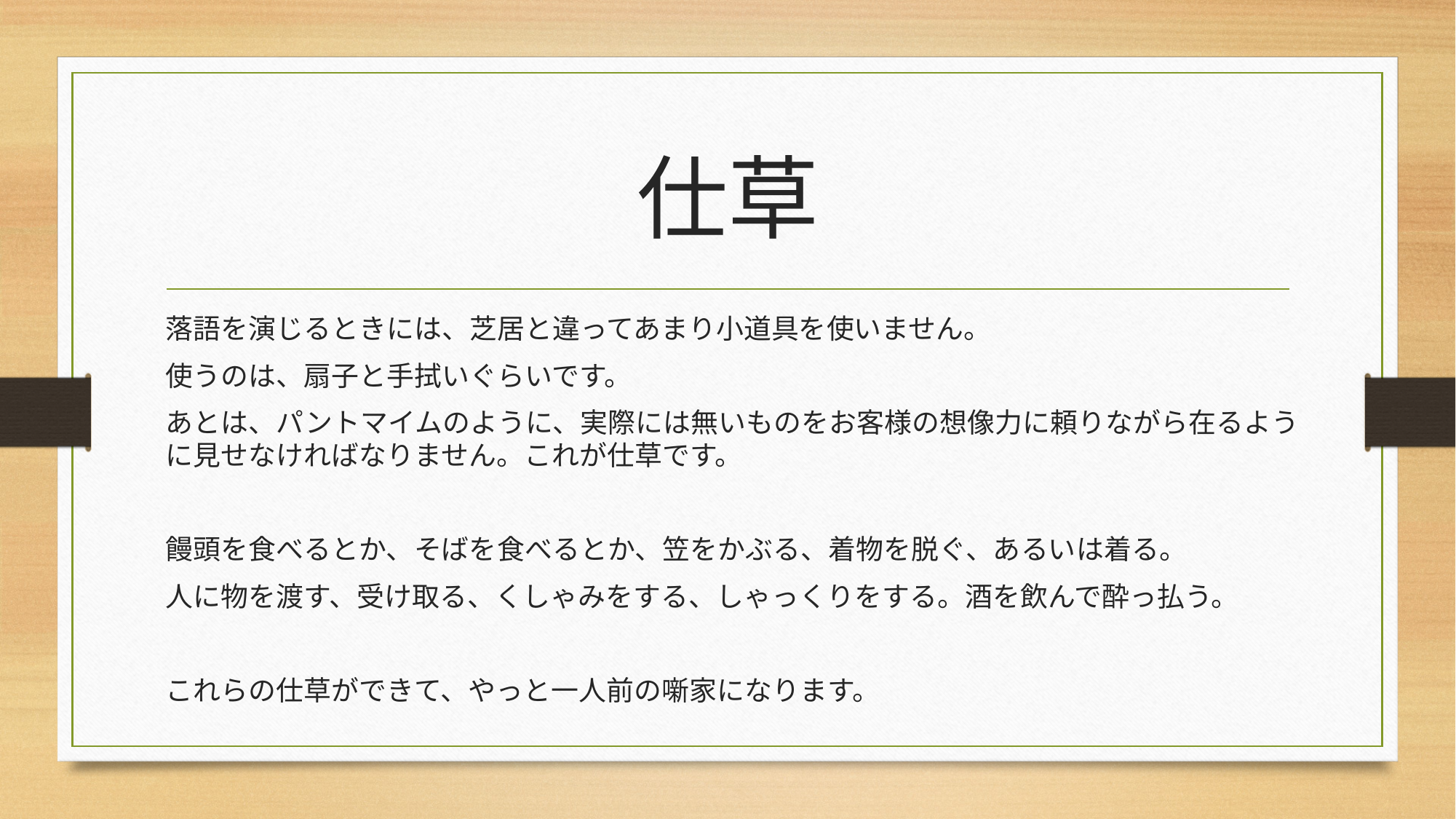

# 仕草
落語を演じるときには、芝居と違ってあまり小道具を使いません。
使うのは、扇子と手拭いぐらいです。
あとは、パントマイムのように、実際には無いものをお客様の想像力に頼りながら在るように見せなければなりません。これが仕草です。

饅頭を食べるとか、そばを食べるとか、笠をかぶる、着物を脱ぐ、あるいは着る。
人に物を渡す、受け取る、くしゃみをする、しゃっくりをする。酒を飲んで酔っ払う。

これらの仕草ができて、やっと一人前の噺家になります。